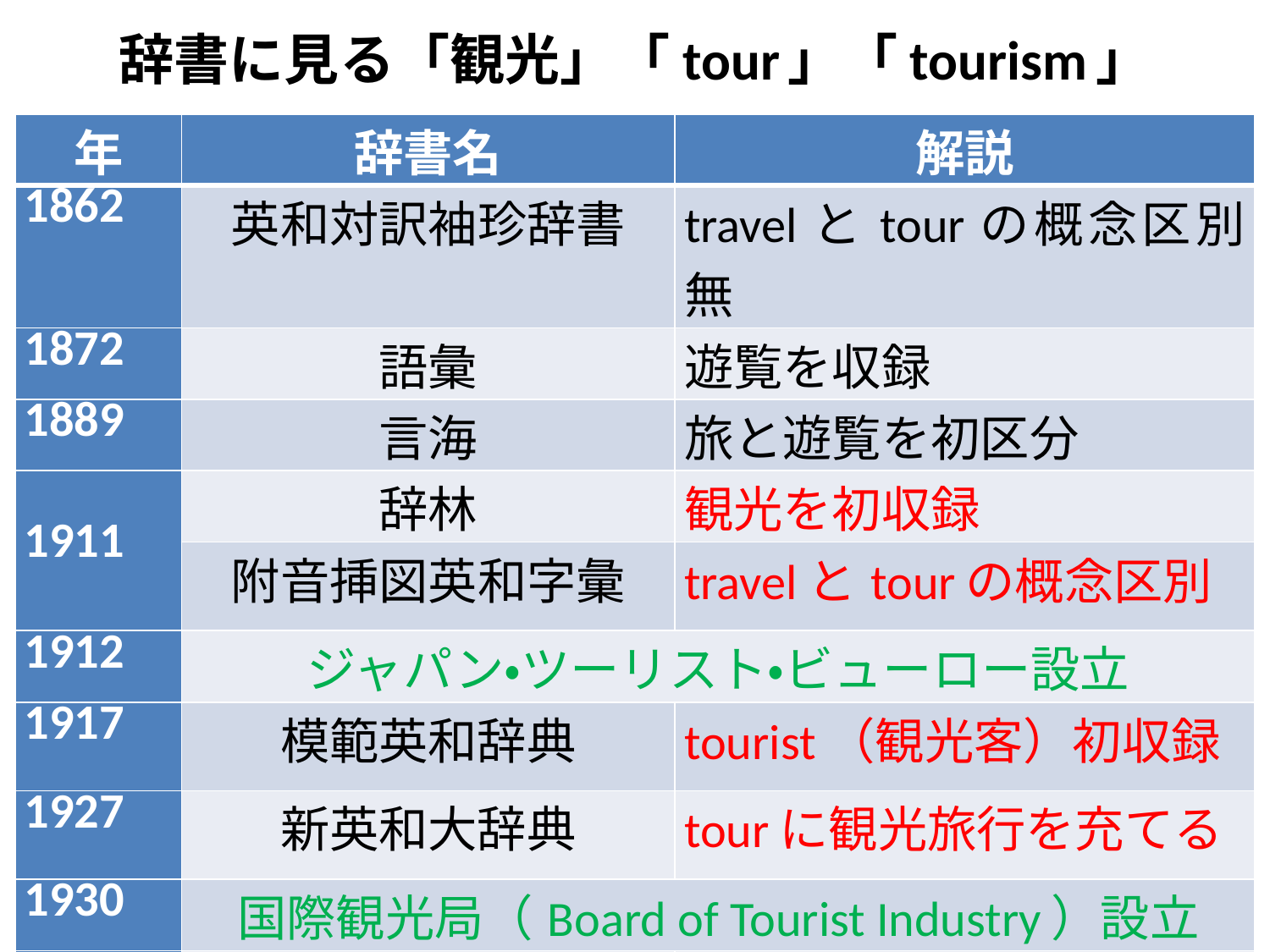

# 辞書に見る「観光」「tour」「tourism」
| 年 | 辞書名 | 解説 |
| --- | --- | --- |
| 1862 | 英和対訳袖珍辞書 | travelとtourの概念区別無 |
| 1872 | 語彙 | 遊覧を収録 |
| 1889 | 言海 | 旅と遊覧を初区分 |
| 1911 | 辞林 | 観光を初収録 |
|  | 附音挿図英和字彙 | travelとtourの概念区別 |
| 1912 | ジャパン・ツーリスト・ビューロー設立 |  |
| 1917 | 模範英和辞典 | tourist（観光客）初収録 |
| 1927 | 新英和大辞典 | tourに観光旅行を充てる |
| 1930 | 国際観光局（Board of Tourist Industry）設立 |  |
| 1932 | 大英和辞典 | tourismと tourと区別無 |